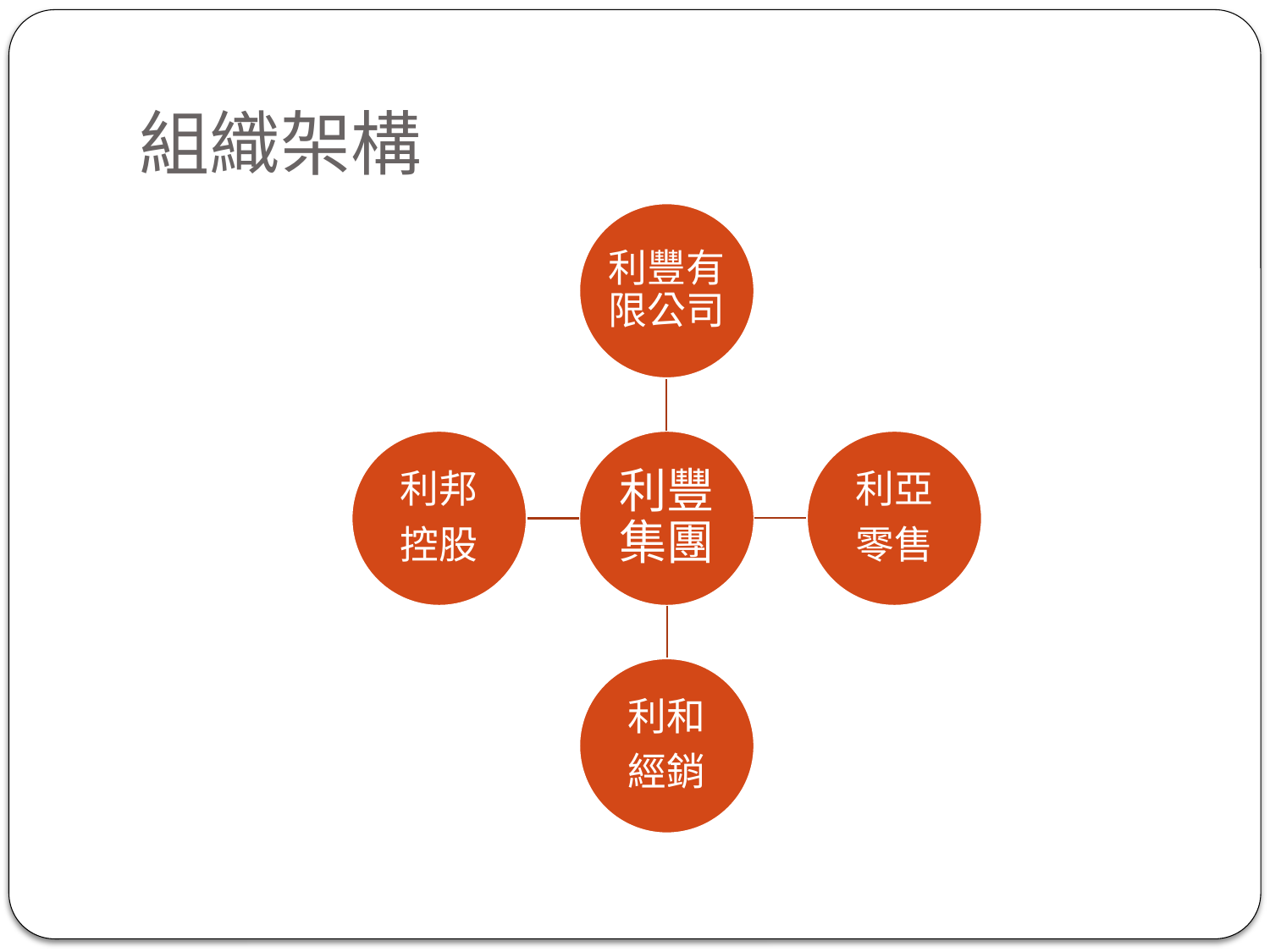

# 組織架構
利豐集團

利豐有限公司

利亞
零售

利和
經銷

利邦
控股